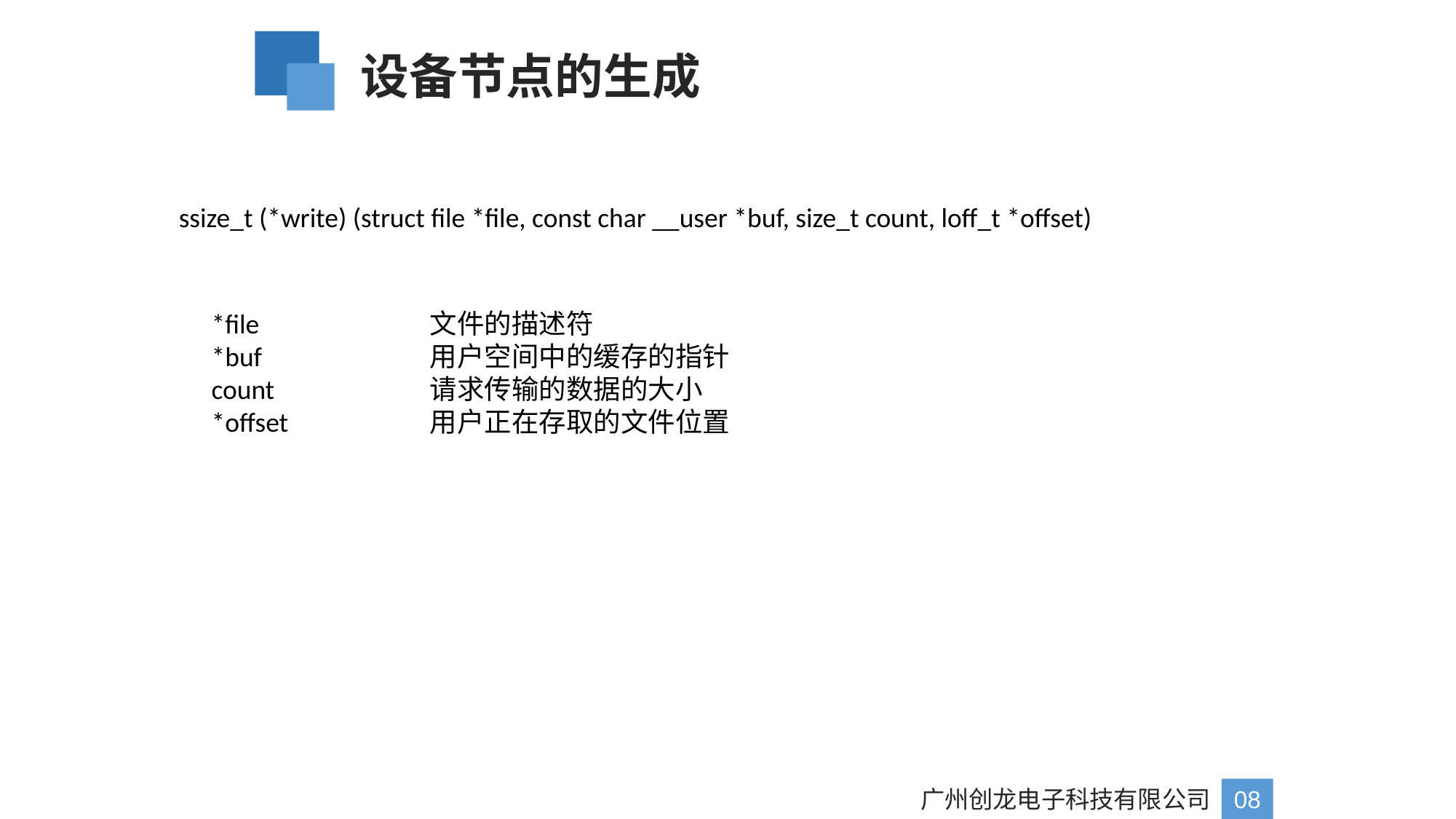

设备节点的生成
ssize_t (*write) (struct file *file, const char __user *buf, size_t count, loff_t *offset)
*file		文件的描述符
*buf		用户空间中的缓存的指针
count		请求传输的数据的大小
*offset		用户正在存取的文件位置
广州创龙电子科技有限公司
08